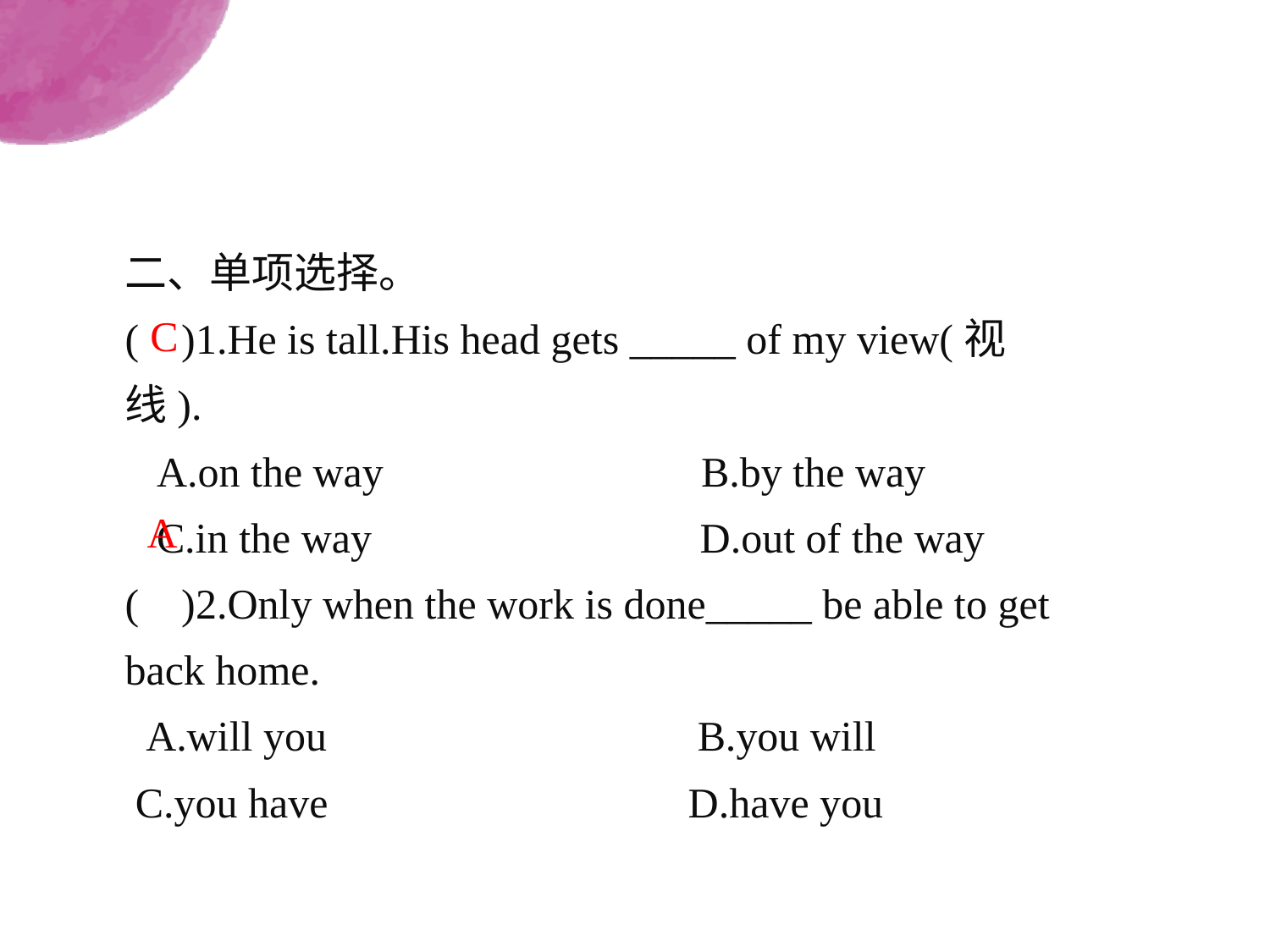

二、单项选择。
(    )1.He is tall.His head gets _____ of my view(视线).
   A.on the way                              B.by the way
   C.in the way                               D.out of the way
(    )2.Only when the work is done_____ be able to get back home.
  A.will you                                   B.you will
 C.you have                                  D.have you

C
A